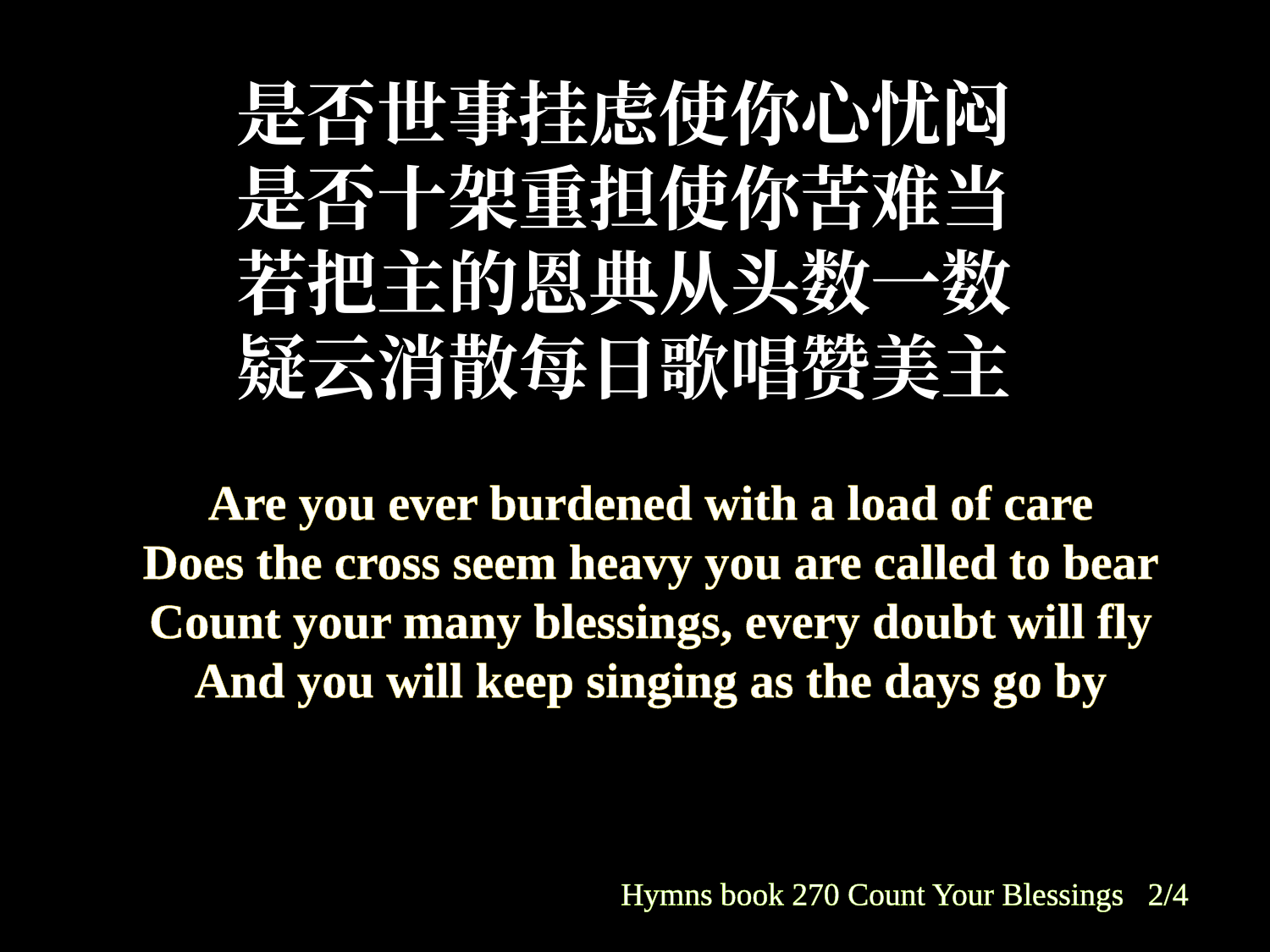

是否世事挂虑使你心忧闷
是否十架重担使你苦难当
若把主的恩典从头数一数
疑云消散每日歌唱赞美主
Are you ever burdened with a load of care
Does the cross seem heavy you are called to bear
Count your many blessings, every doubt will fly
And you will keep singing as the days go by

Hymns $270 Count Your Blessings   1/1
Hymns book 270 Count Your Blessings   2/4